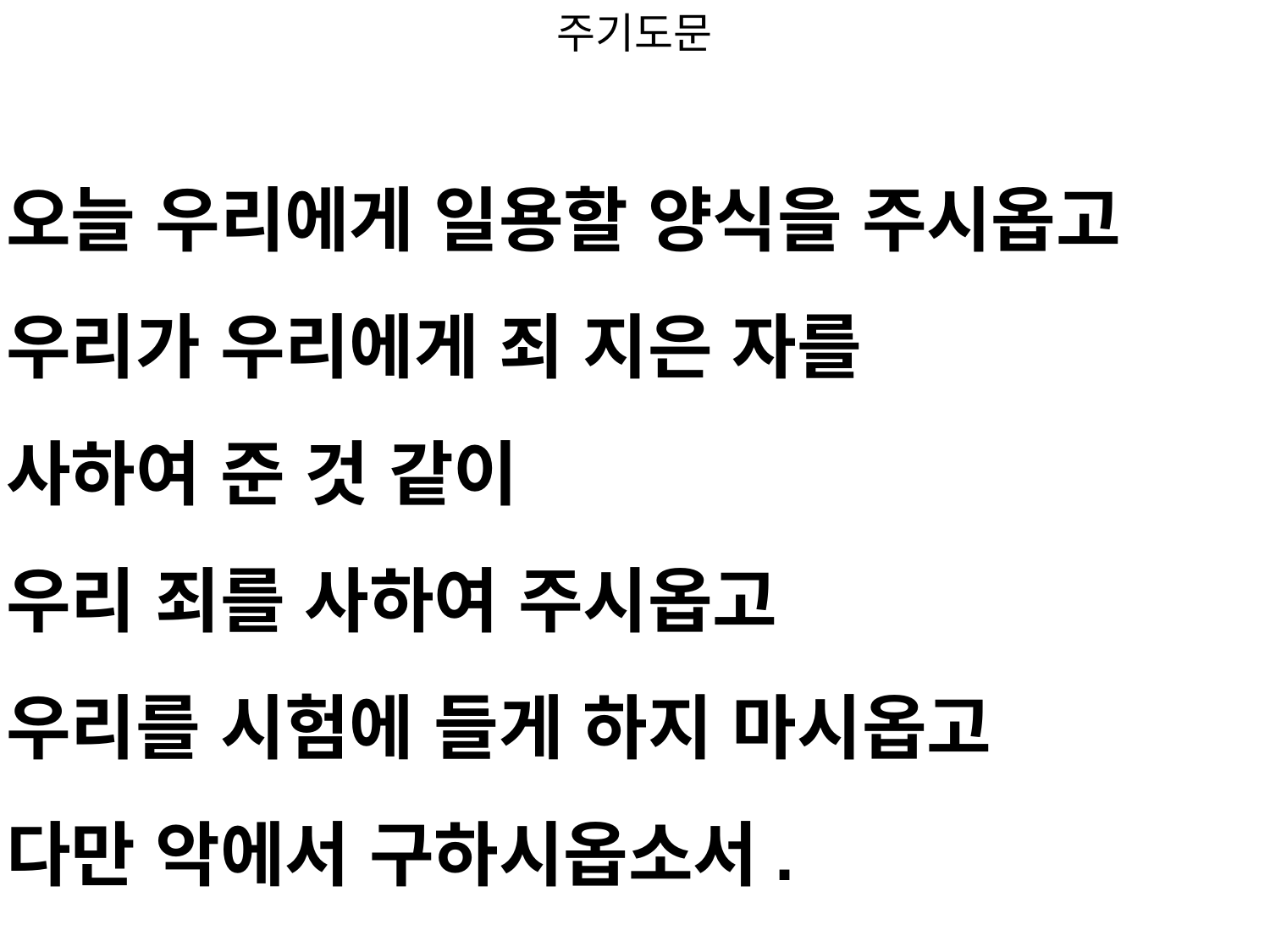

주기도문
#
오늘 우리에게 일용할 양식을 주시옵고
우리가 우리에게 죄 지은 자를
사하여 준 것 같이
우리 죄를 사하여 주시옵고
우리를 시험에 들게 하지 마시옵고
다만 악에서 구하시옵소서.